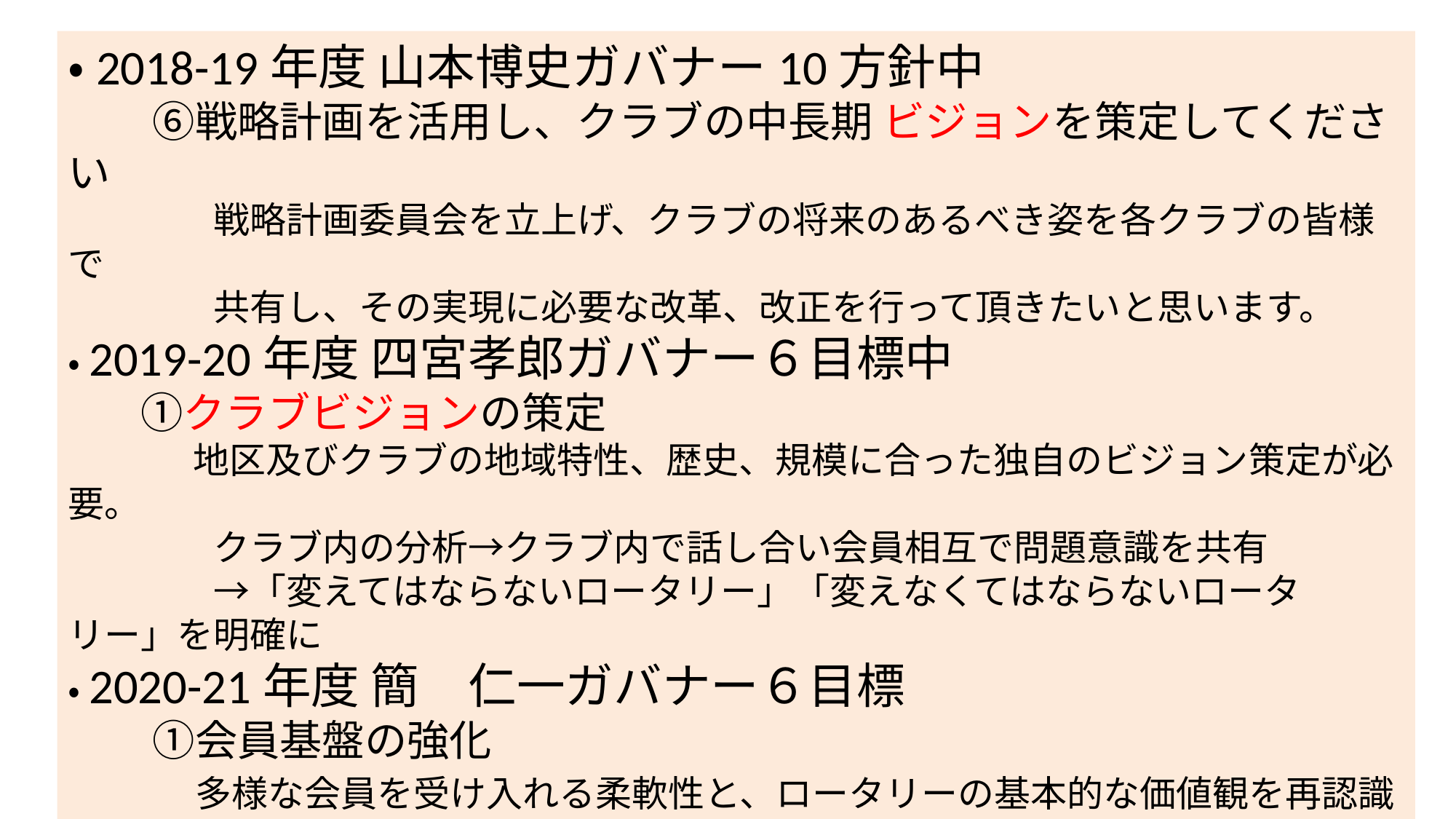

・2018-19年度 山本博史ガバナー10方針中
　　⑥戦略計画を活用し、クラブの中長期 ビジョンを策定してください
　　　　戦略計画委員会を立上げ、クラブの将来のあるべき姿を各クラブの皆様で
　　　　共有し、その実現に必要な改革、改正を行って頂きたいと思います。
・2019-20年度 四宮孝郎ガバナー６目標中
　　①クラブビジョンの策定
　　　  地区及びクラブの地域特性、歴史、規模に合った独自のビジョン策定が必要。
　　　　クラブ内の分析→クラブ内で話し合い会員相互で問題意識を共有
　　　　→「変えてはならないロータリー」「変えなくてはならないロータリー」を明確に
・2020-21年度 簡　仁一ガバナー６目標
　　①会員基盤の強化
　　　多様な会員を受け入れる柔軟性と、ロータリーの基本的な価値観を再認識し、
　　　クラブのあり方を方向づける「クラブビジョン」を作成しましょう。
・2021-22年度 吉川秀隆ガバナー８目標中
　　⑥戦略計画を活用し、クラブの中長期ビジョンを策定してください。